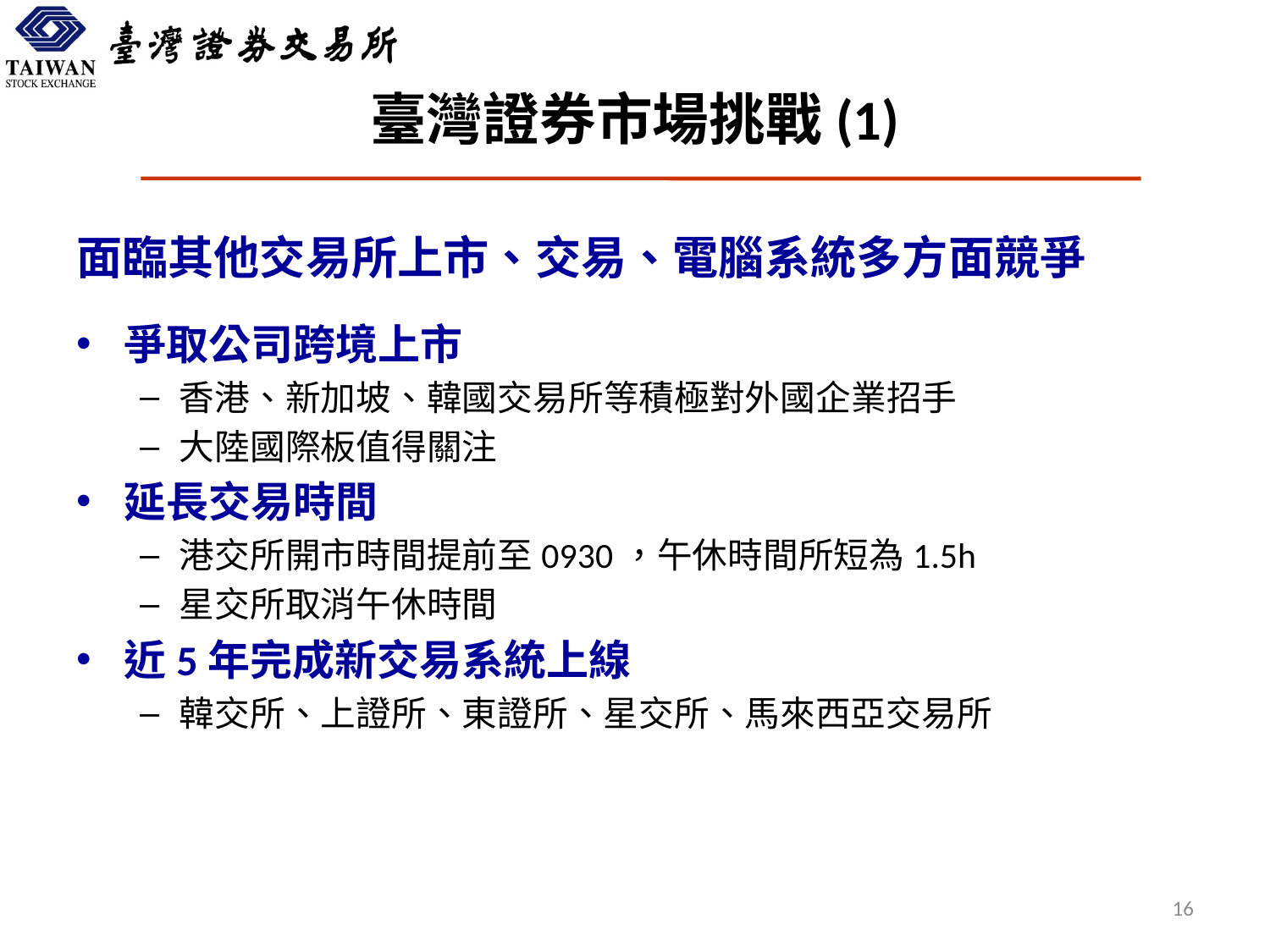

# 臺灣證券市場挑戰(1)
面臨其他交易所上市、交易、電腦系統多方面競爭
爭取公司跨境上市
香港、新加坡、韓國交易所等積極對外國企業招手
大陸國際板值得關注
延長交易時間
港交所開市時間提前至0930，午休時間所短為1.5h
星交所取消午休時間
近5年完成新交易系統上線
韓交所、上證所、東證所、星交所、馬來西亞交易所
16